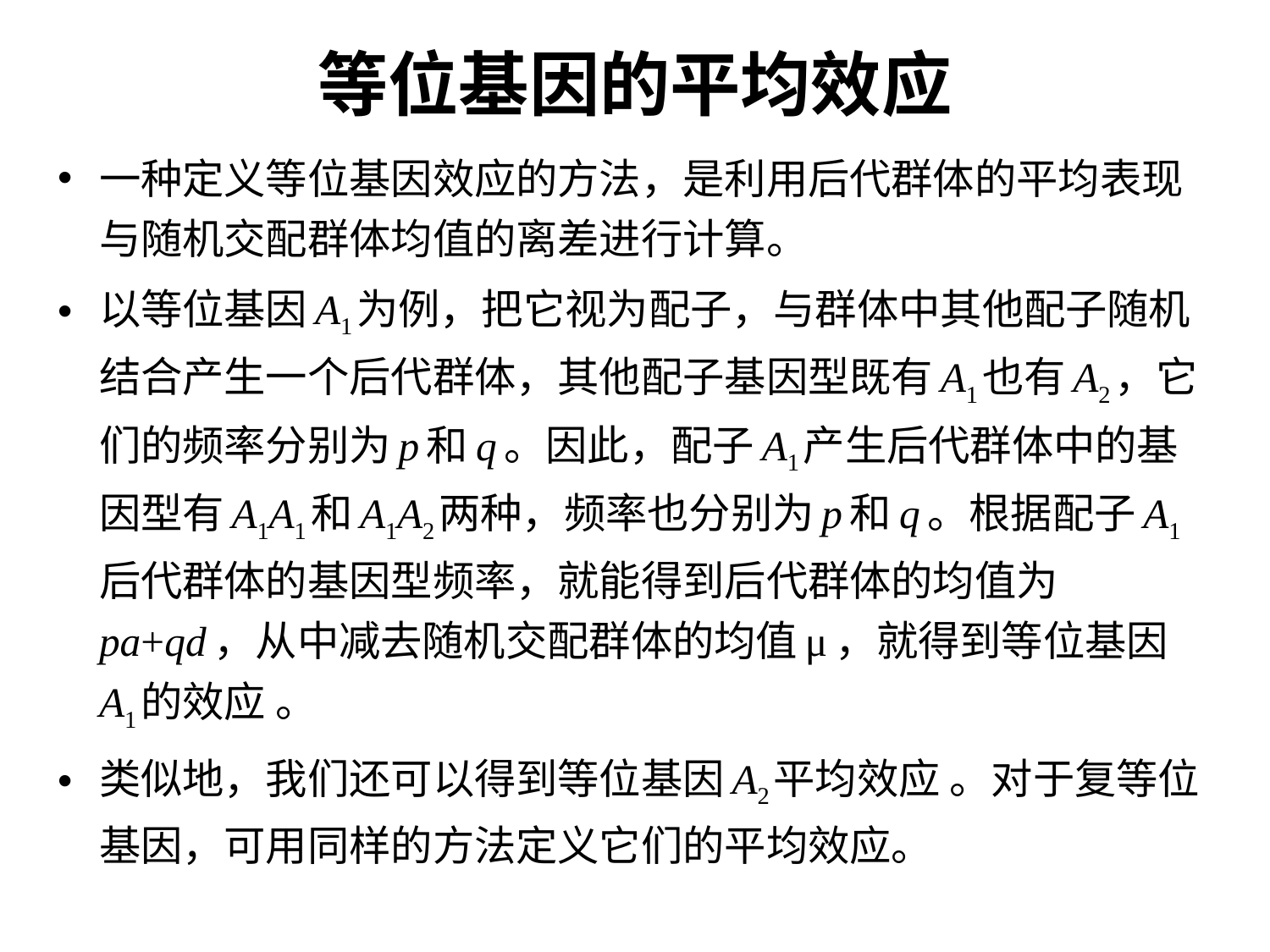

# 等位基因的平均效应
一种定义等位基因效应的方法，是利用后代群体的平均表现与随机交配群体均值的离差进行计算。
以等位基因A1为例，把它视为配子，与群体中其他配子随机结合产生一个后代群体，其他配子基因型既有A1也有A2，它们的频率分别为p和q。因此，配子A1产生后代群体中的基因型有A1A1和A1A2两种，频率也分别为p和q。根据配子A1后代群体的基因型频率，就能得到后代群体的均值为pa+qd，从中减去随机交配群体的均值μ，就得到等位基因A1的效应 。
类似地，我们还可以得到等位基因A2平均效应 。对于复等位基因，可用同样的方法定义它们的平均效应。